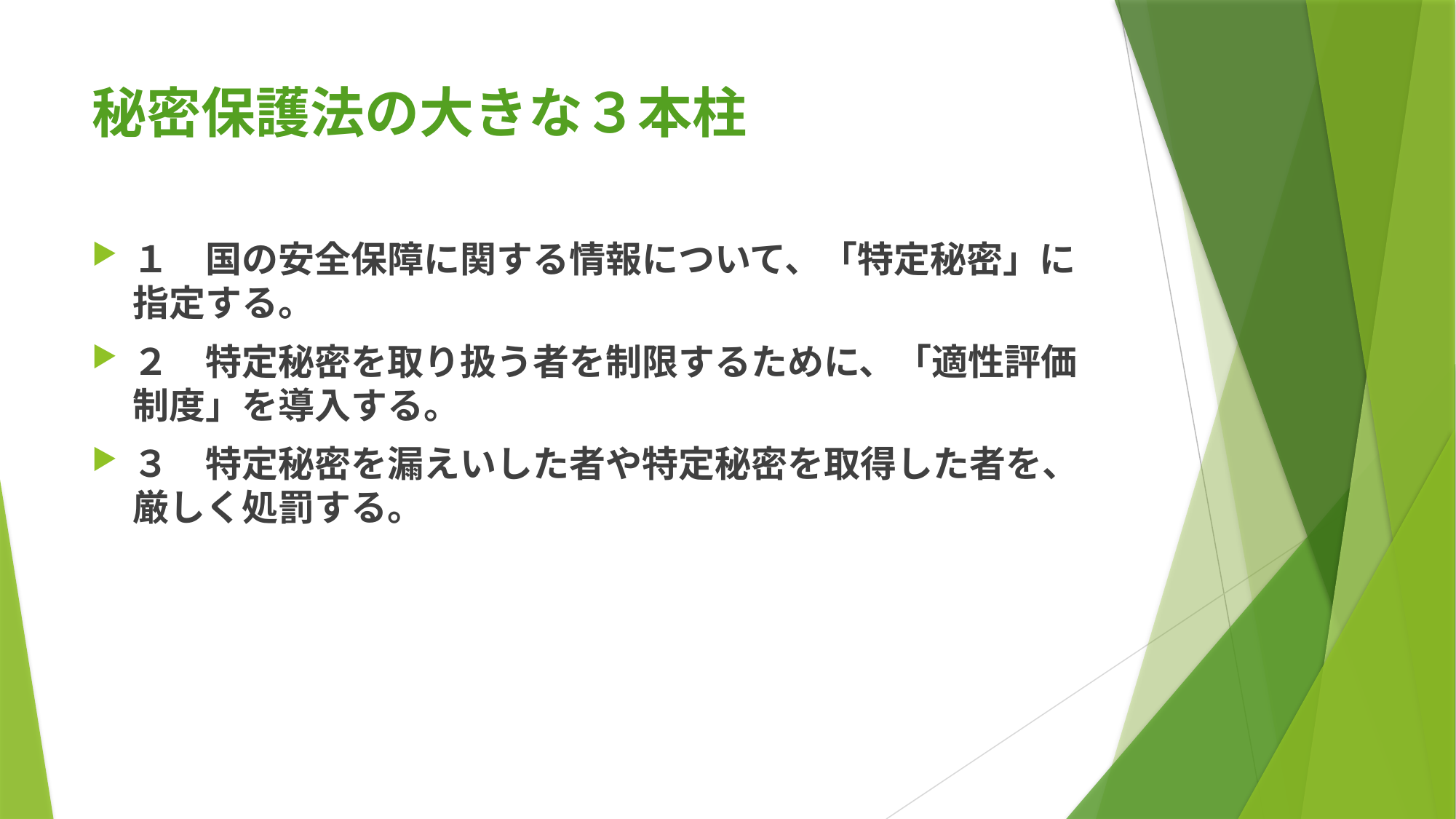

# 秘密保護法の大きな３本柱
１　国の安全保障に関する情報について、「特定秘密」に指定する。
２　特定秘密を取り扱う者を制限するために、「適性評価制度」を導入する。
３　特定秘密を漏えいした者や特定秘密を取得した者を、厳しく処罰する。

4